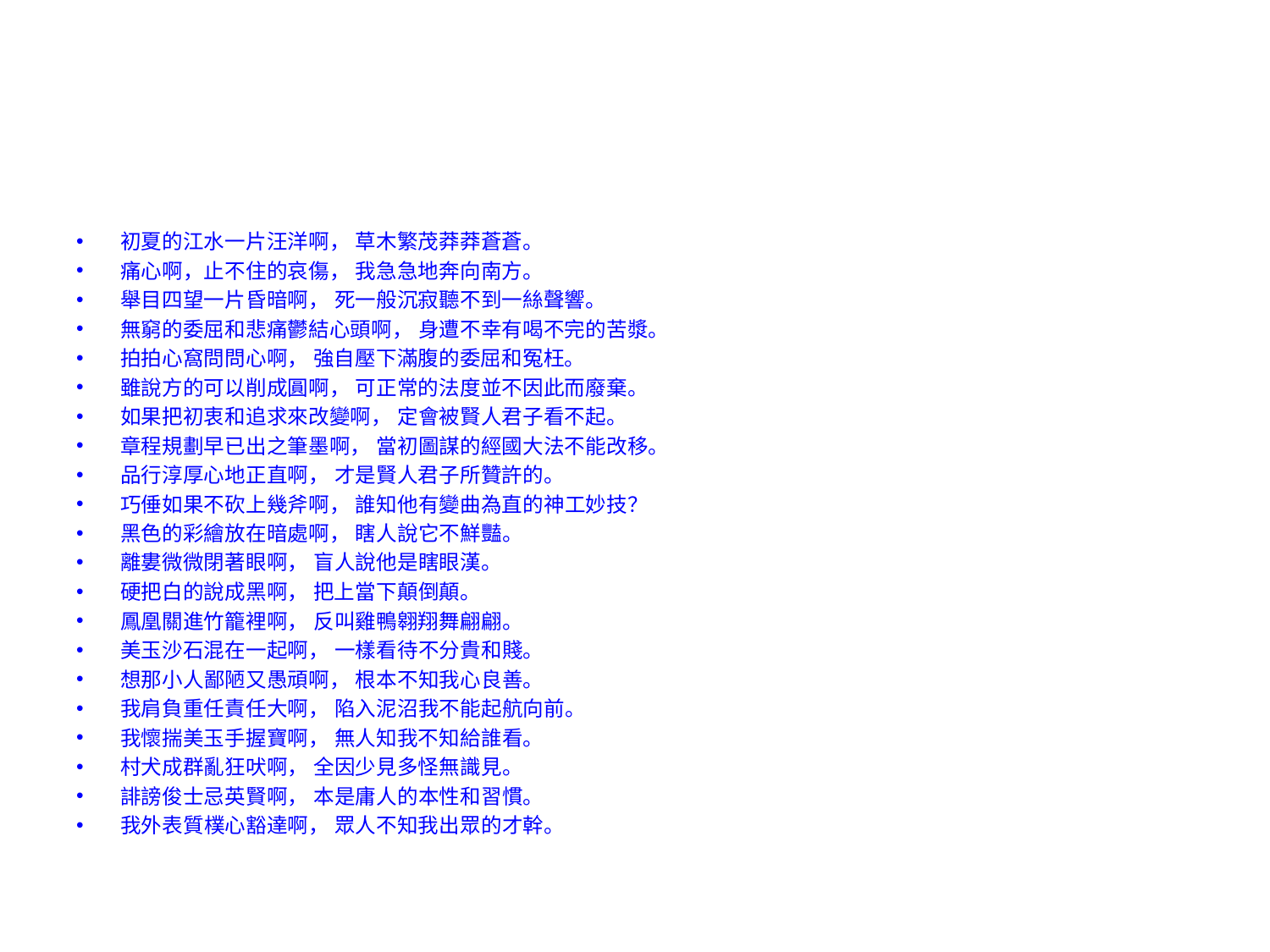

#
初夏的江水一片汪洋啊， 草木繁茂莽莽蒼蒼。
痛心啊，止不住的哀傷， 我急急地奔向南方。
舉目四望一片昏暗啊， 死一般沉寂聽不到一絲聲響。
無窮的委屈和悲痛鬱結心頭啊， 身遭不幸有喝不完的苦漿。
拍拍心窩問問心啊， 強自壓下滿腹的委屈和冤枉。
雖說方的可以削成圓啊， 可正常的法度並不因此而廢棄。
如果把初衷和追求來改變啊， 定會被賢人君子看不起。
章程規劃早已出之筆墨啊， 當初圖謀的經國大法不能改移。
品行淳厚心地正直啊， 才是賢人君子所贊許的。
巧倕如果不砍上幾斧啊， 誰知他有變曲為直的神工妙技？
黑色的彩繪放在暗處啊， 瞎人說它不鮮豔。
離婁微微閉著眼啊， 盲人說他是瞎眼漢。
硬把白的說成黑啊， 把上當下顛倒顛。
鳳凰關進竹籠裡啊， 反叫雞鴨翱翔舞翩翩。
美玉沙石混在一起啊， 一樣看待不分貴和賤。
想那小人鄙陋又愚頑啊， 根本不知我心良善。
我肩負重任責任大啊， 陷入泥沼我不能起航向前。
我懷揣美玉手握寶啊， 無人知我不知給誰看。
村犬成群亂狂吠啊， 全因少見多怪無識見。
誹謗俊士忌英賢啊， 本是庸人的本性和習慣。
我外表質樸心豁達啊， 眾人不知我出眾的才幹。